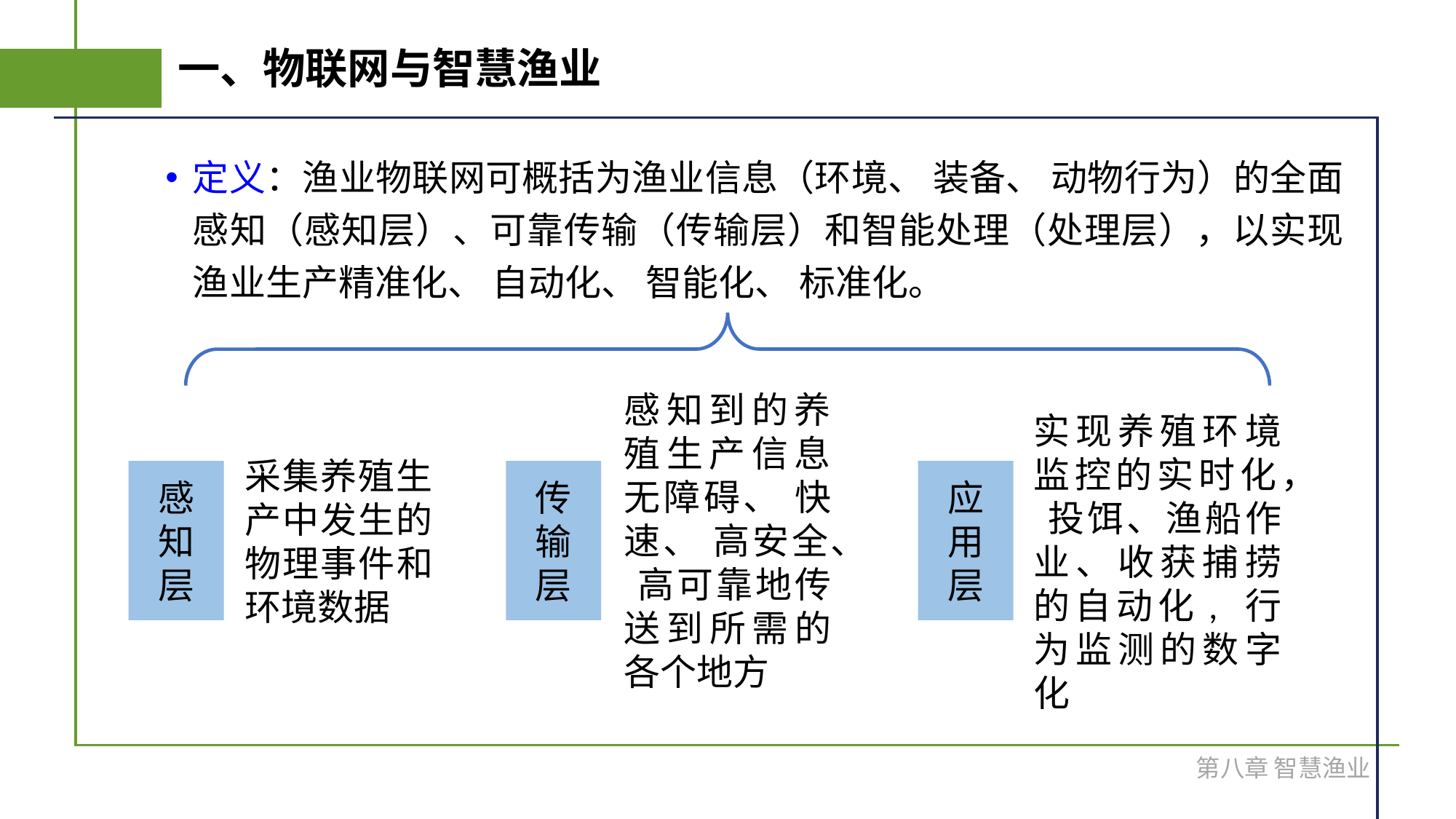

# 一、物联网与智慧渔业
定义：渔业物联网可概括为渔业信息（环境、 装备、 动物行为）的全面感知（感知层）、可靠传输（传输层）和智能处理（处理层），以实现渔业生产精准化、 自动化、 智能化、 标准化。
感知到的养殖生产信息无障碍、 快速、 高安全、 高可靠地传送到所需的各个地方
实现养殖环境监控的实时化， 投饵、渔船作业、收获捕捞的自动化, 行为监测的数字化
采集养殖生产中发生的物理事件和环境数据
感
知
层
传
输
层
应
用
层
第八章 智慧渔业